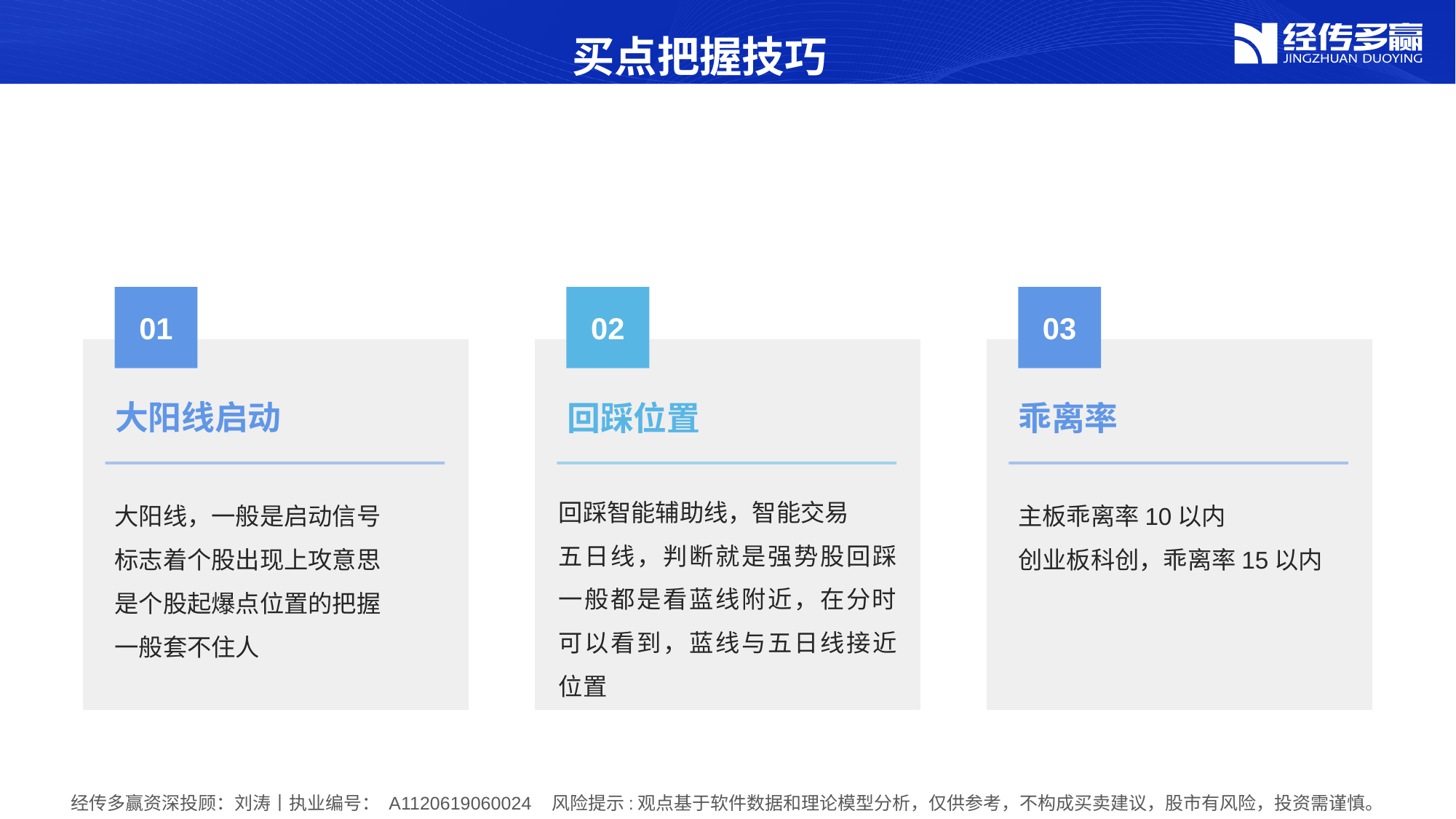

买点把握技巧
01
02
03

大阳线启动
回踩位置
乖离率
回踩智能辅助线，智能交易
五日线，判断就是强势股回踩一般都是看蓝线附近，在分时可以看到，蓝线与五日线接近位置
大阳线，一般是启动信号
标志着个股出现上攻意思
是个股起爆点位置的把握
一般套不住人
主板乖离率10以内
创业板科创，乖离率15以内